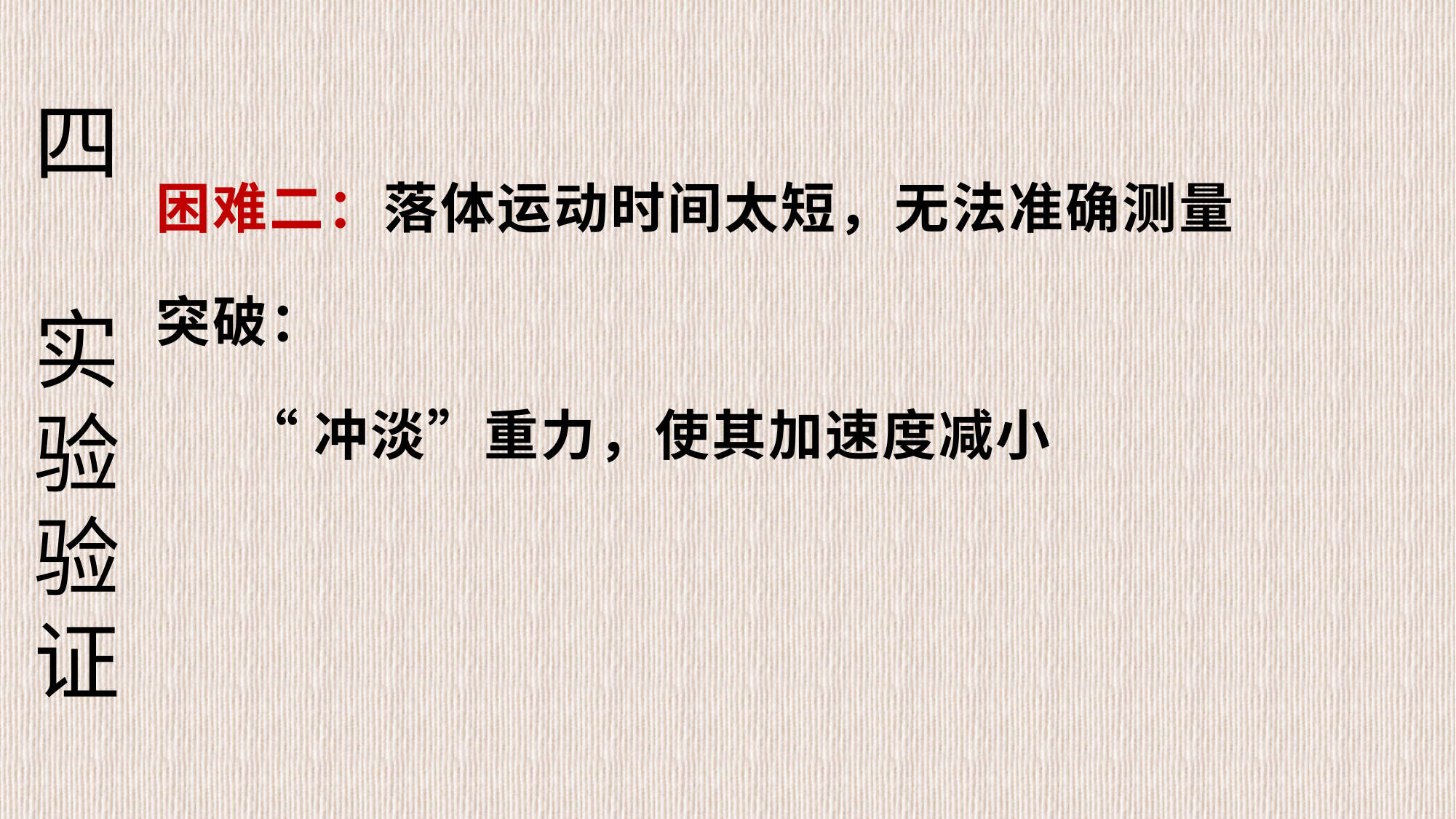

四
实验验证
困难二：落体运动时间太短，无法准确测量
突破：
      “冲淡”重力，使其加速度减小